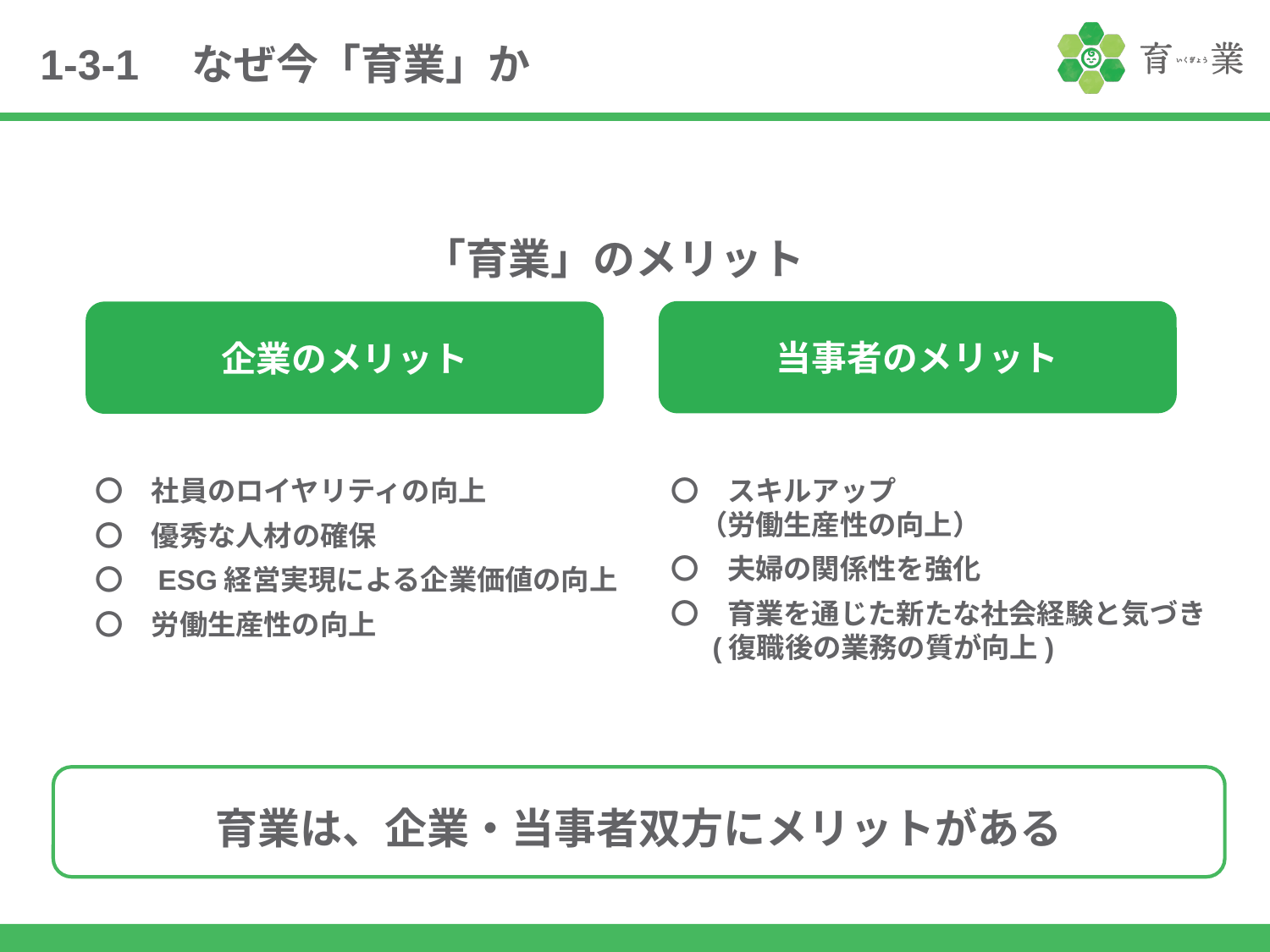

1-3-1　なぜ今「育業」か
「育業」のメリット
当事者のメリット
企業のメリット
〇　社員のロイヤリティの向上
〇　優秀な人材の確保
〇　ESG経営実現による企業価値の向上
〇　労働生産性の向上

〇　スキルアップ
　（労働生産性の向上）
〇　夫婦の関係性を強化
〇　育業を通じた新たな社会経験と気づき
　 (復職後の業務の質が向上)
育業は、企業・当事者双方にメリットがある